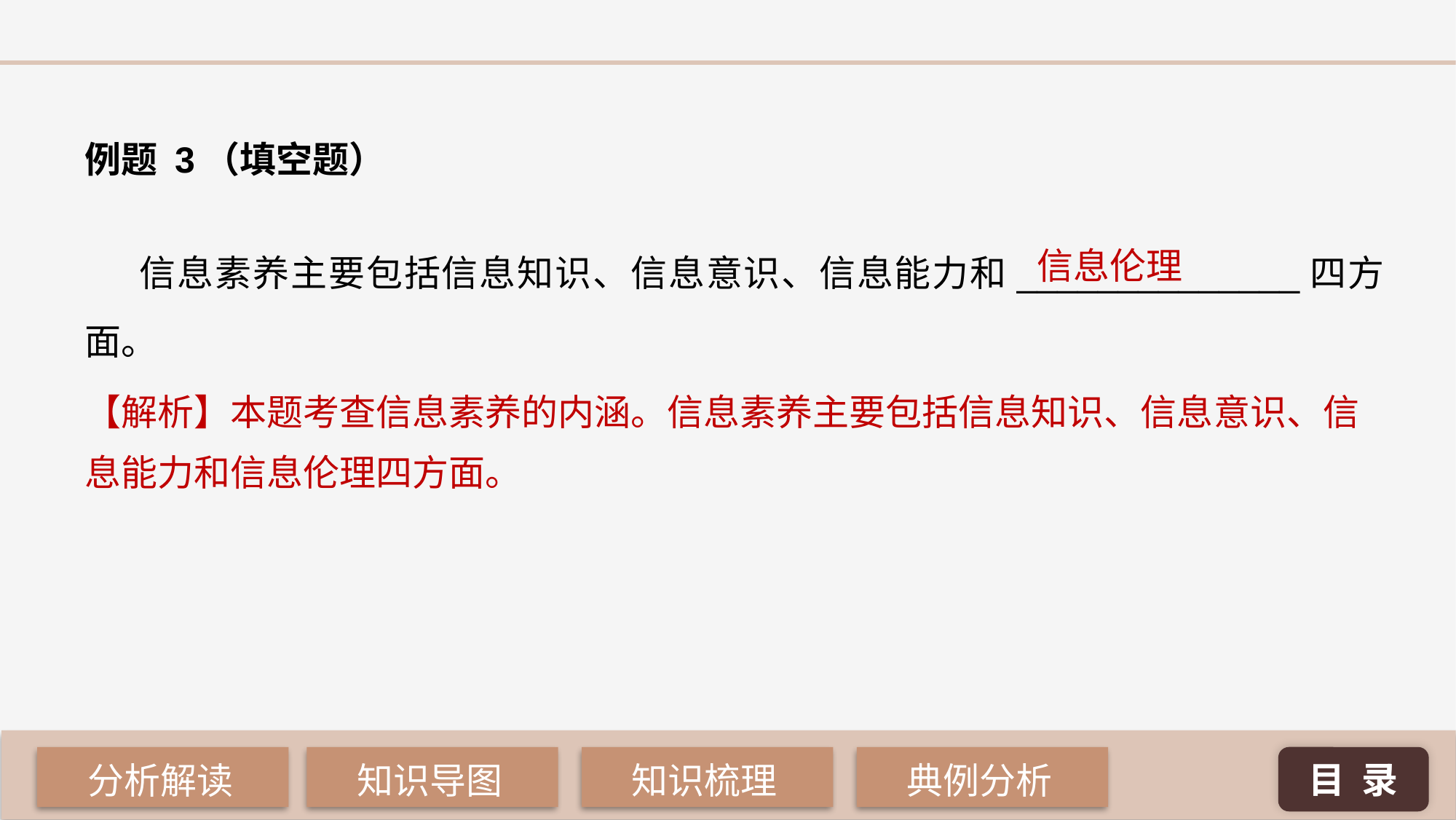

例题 3（填空题）
信息素养主要包括信息知识、信息意识、信息能力和______________四方面。
信息伦理
【解析】本题考查信息素养的内涵。信息素养主要包括信息知识、信息意识、信息能力和信息伦理四方面。